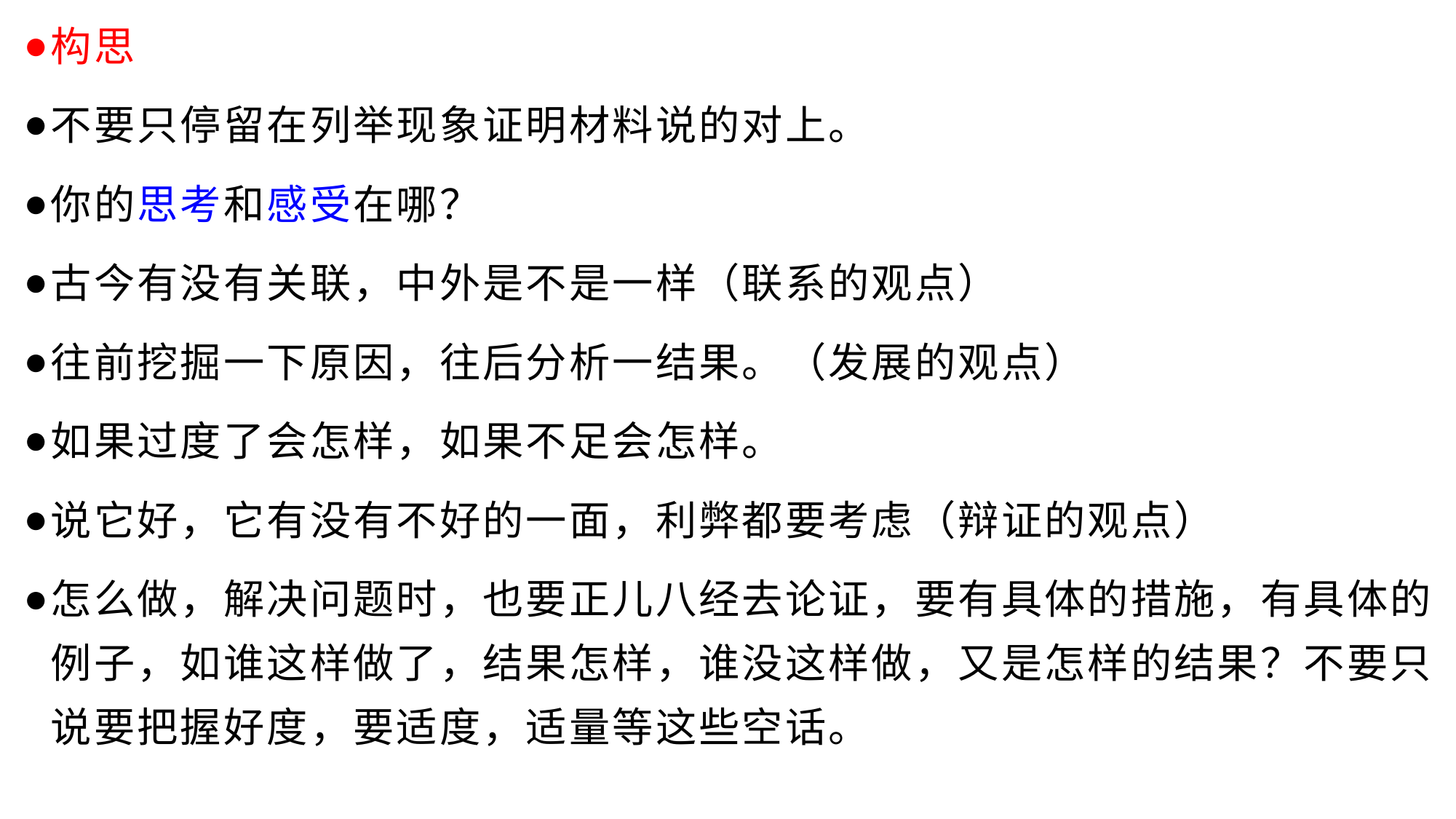

构思
不要只停留在列举现象证明材料说的对上。
你的思考和感受在哪？
古今有没有关联，中外是不是一样（联系的观点）
往前挖掘一下原因，往后分析一结果。（发展的观点）
如果过度了会怎样，如果不足会怎样。
说它好，它有没有不好的一面，利弊都要考虑（辩证的观点）
怎么做，解决问题时，也要正儿八经去论证，要有具体的措施，有具体的例子，如谁这样做了，结果怎样，谁没这样做，又是怎样的结果？不要只说要把握好度，要适度，适量等这些空话。